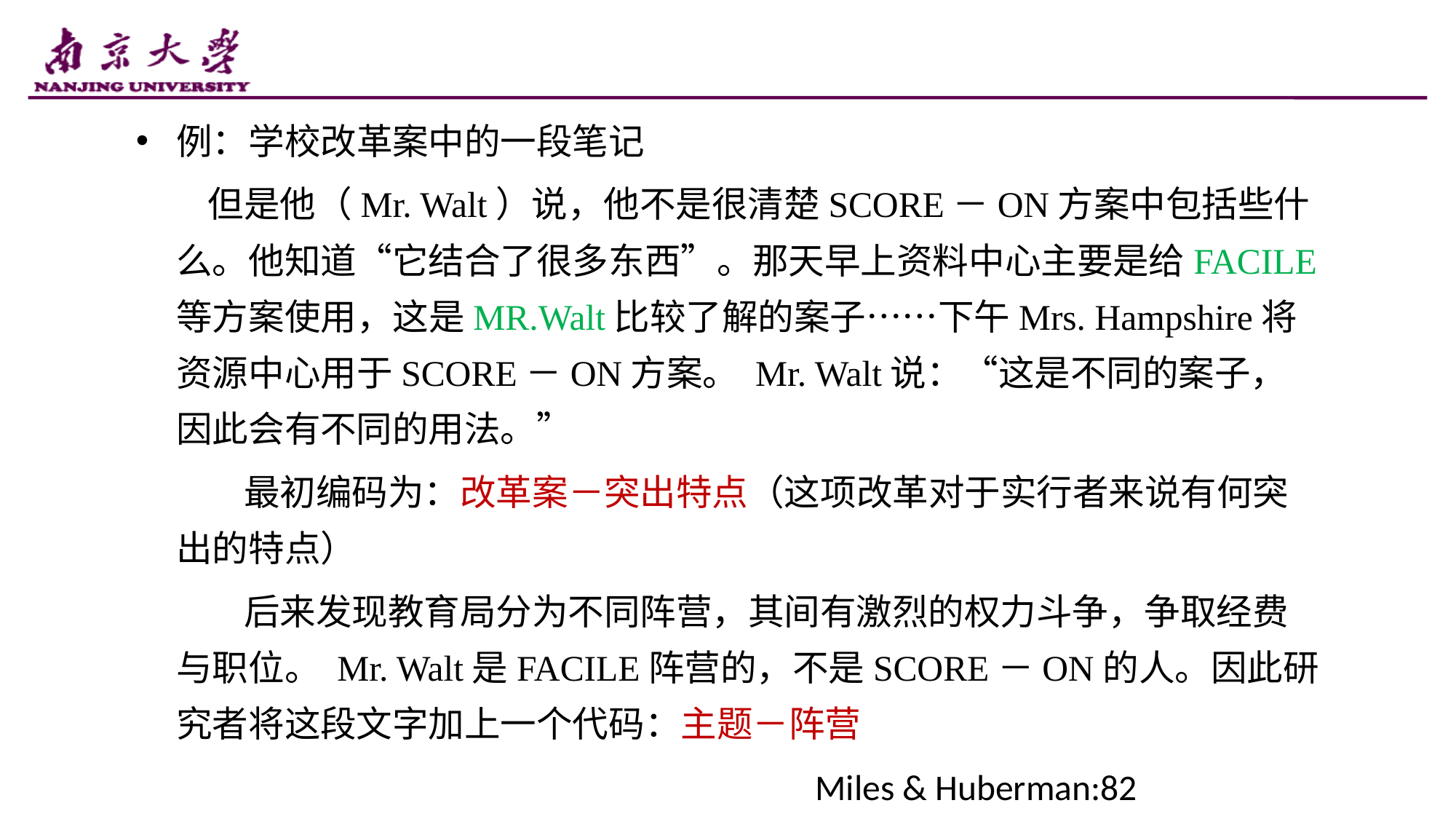

例：学校改革案中的一段笔记
　　但是他（Mr. Walt）说，他不是很清楚SCORE－ON方案中包括些什么。他知道“它结合了很多东西”。那天早上资料中心主要是给FACILE等方案使用，这是MR.Walt比较了解的案子……下午Mrs. Hampshire将资源中心用于SCORE－ON方案。 Mr. Walt说：“这是不同的案子，因此会有不同的用法。”
　　　最初编码为：改革案－突出特点（这项改革对于实行者来说有何突出的特点）
　　　后来发现教育局分为不同阵营，其间有激烈的权力斗争，争取经费与职位。 Mr. Walt是FACILE阵营的，不是SCORE－ON的人。因此研究者将这段文字加上一个代码：主题－阵营
                                                                                   Miles & Huberman:82